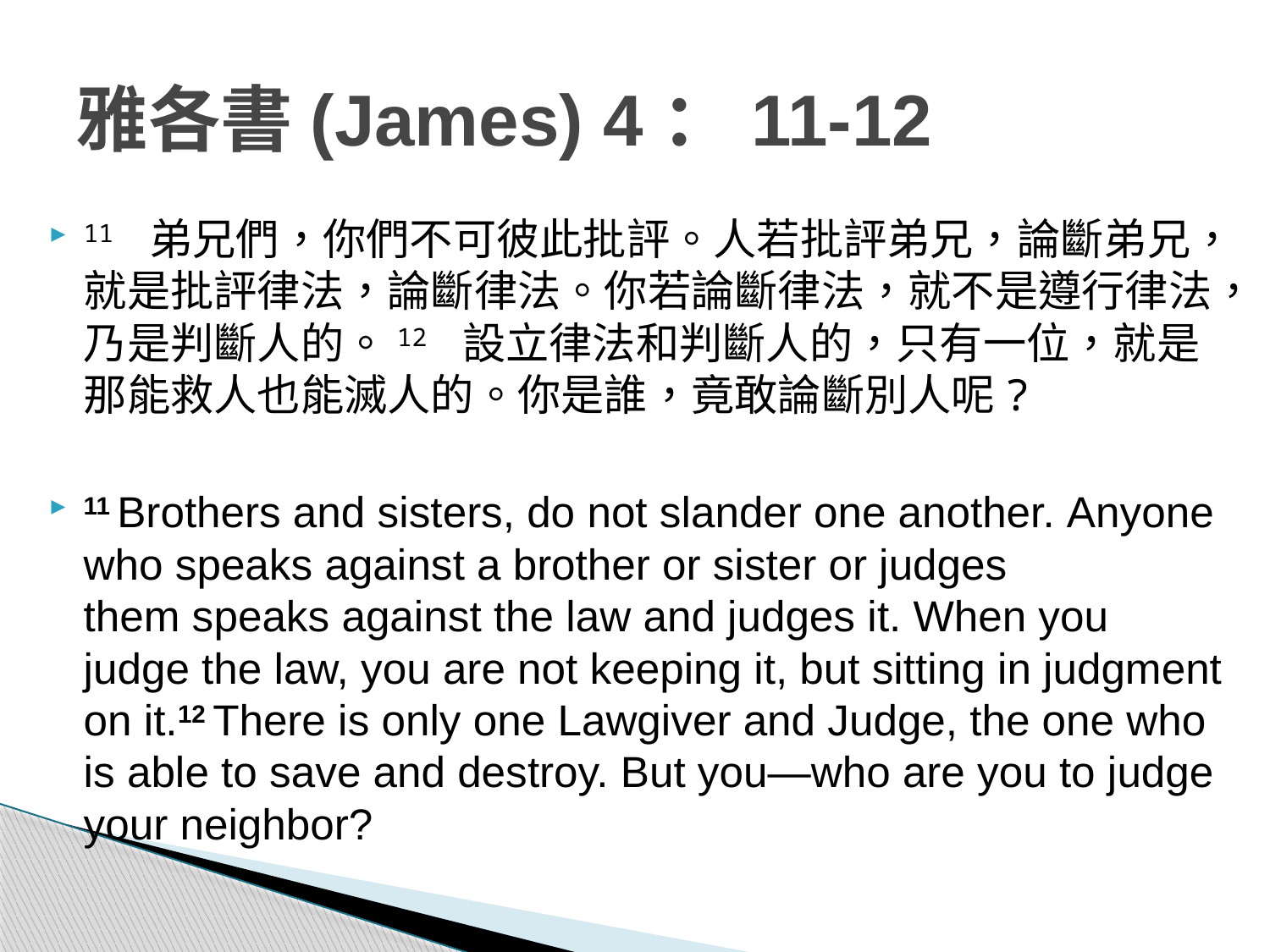

# 雅各書(James) 4：11-12
11 弟兄們，你們不可彼此批評。人若批評弟兄，論斷弟兄，就是批評律法，論斷律法。你若論斷律法，就不是遵行律法，乃是判斷人的。12 設立律法和判斷人的，只有一位，就是那能救人也能滅人的。你是誰，竟敢論斷別人呢?

11 Brothers and sisters, do not slander one another. Anyone who speaks against a brother or sister or judges them speaks against the law and judges it. When you judge the law, you are not keeping it, but sitting in judgment on it.12 There is only one Lawgiver and Judge, the one who is able to save and destroy. But you—who are you to judge your neighbor?